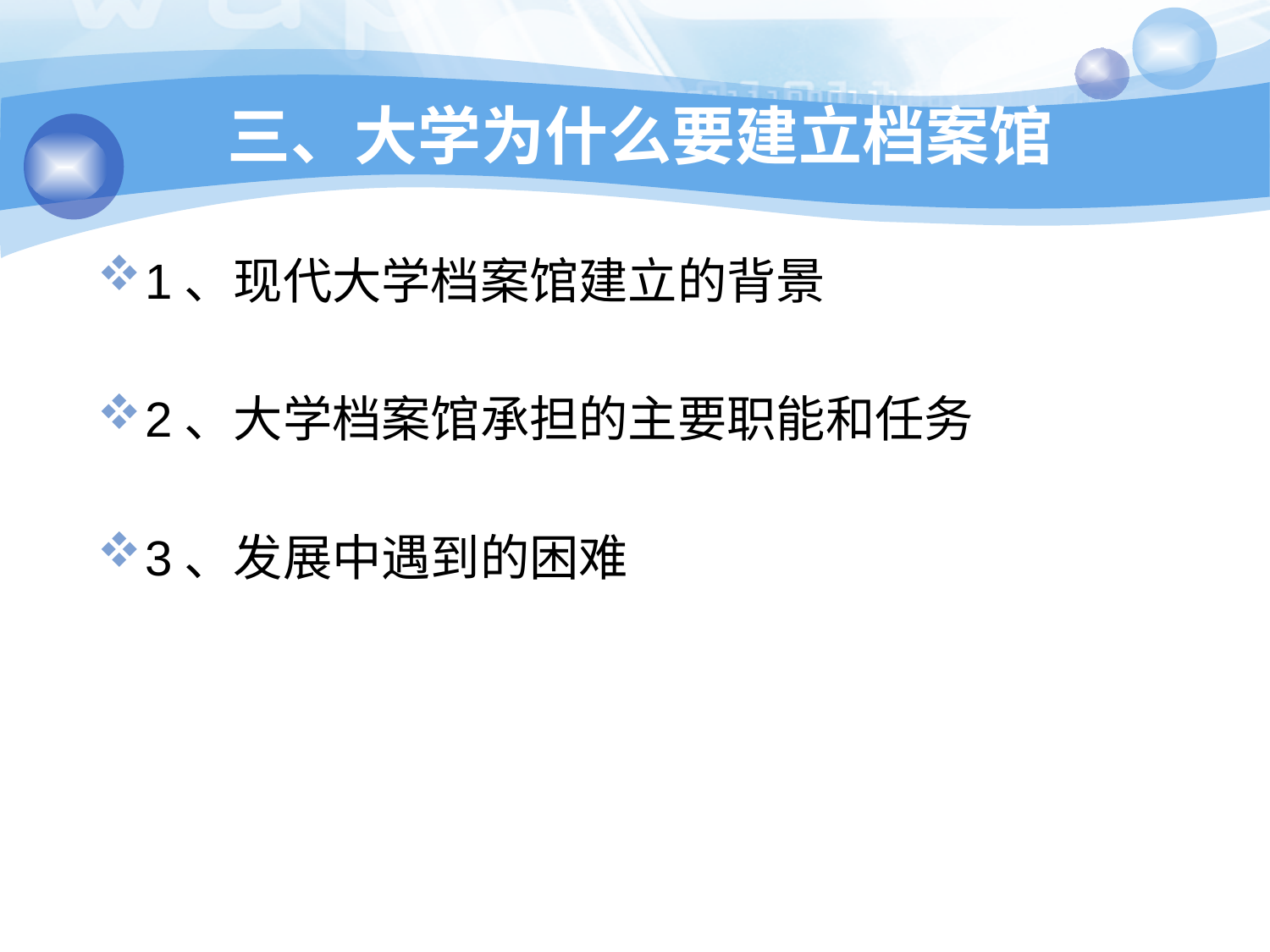

# 三、大学为什么要建立档案馆
1、现代大学档案馆建立的背景

2、大学档案馆承担的主要职能和任务

3、发展中遇到的困难